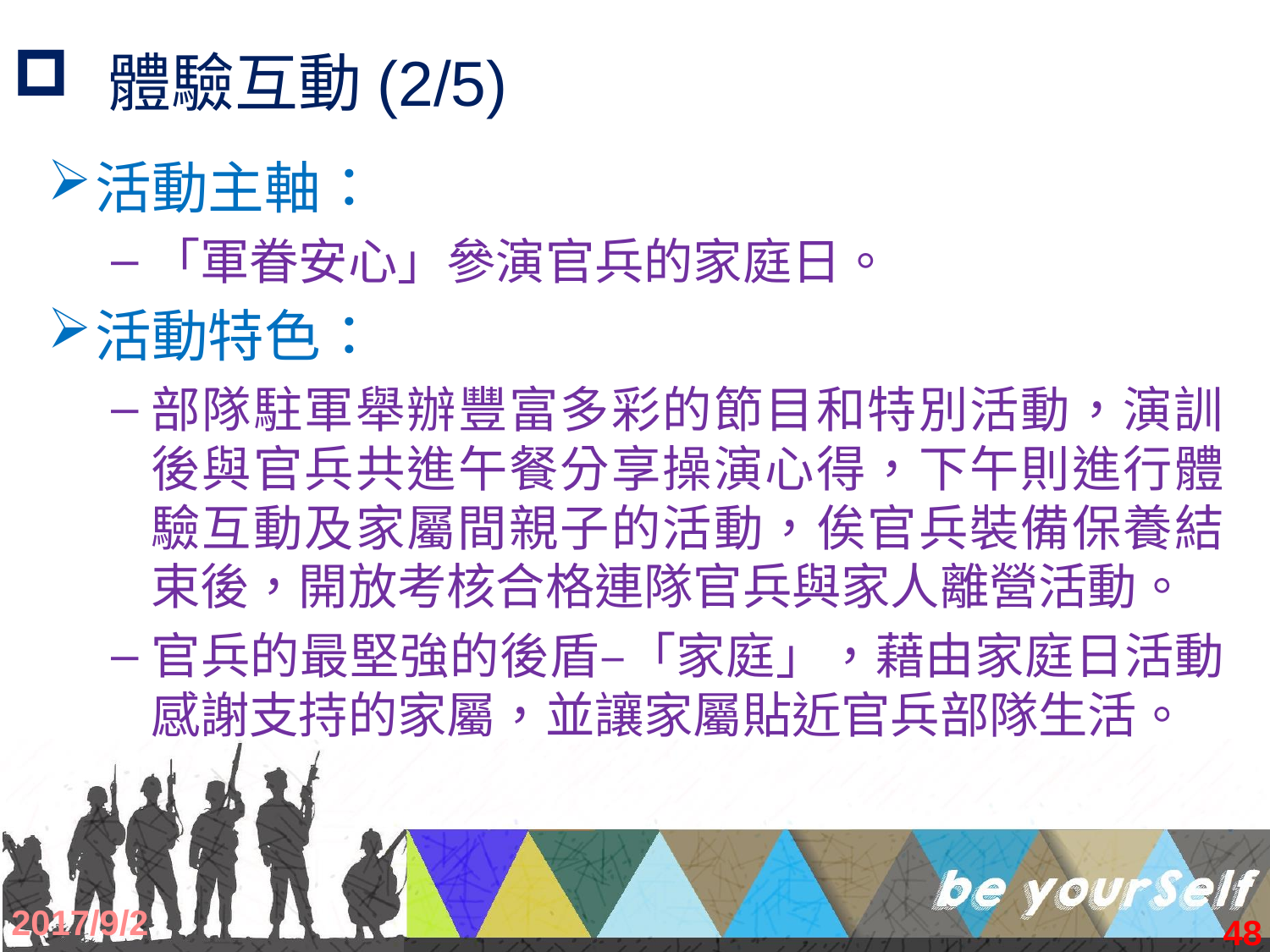

# 體驗互動(2/5)
活動主軸：
「軍眷安心」參演官兵的家庭日。
活動特色：
部隊駐軍舉辦豐富多彩的節目和特別活動，演訓後與官兵共進午餐分享操演心得，下午則進行體驗互動及家屬間親子的活動，俟官兵裝備保養結束後，開放考核合格連隊官兵與家人離營活動。
官兵的最堅強的後盾–「家庭」，藉由家庭日活動感謝支持的家屬，並讓家屬貼近官兵部隊生活。

2017/9/2
48